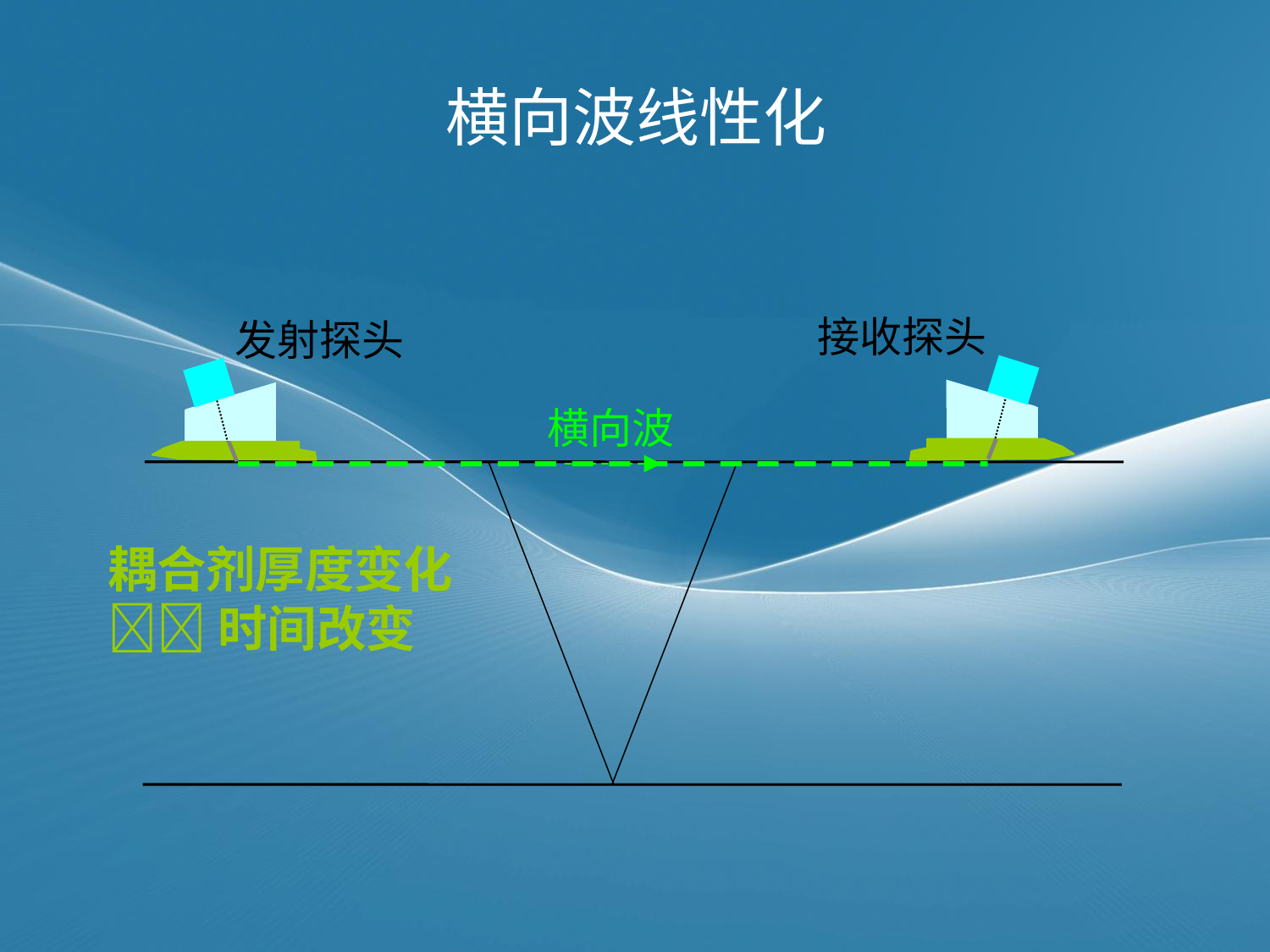

# 横向波线性化
接收探头
发射探头

横向波

耦合剂厚度变化
 ⇒时间改变